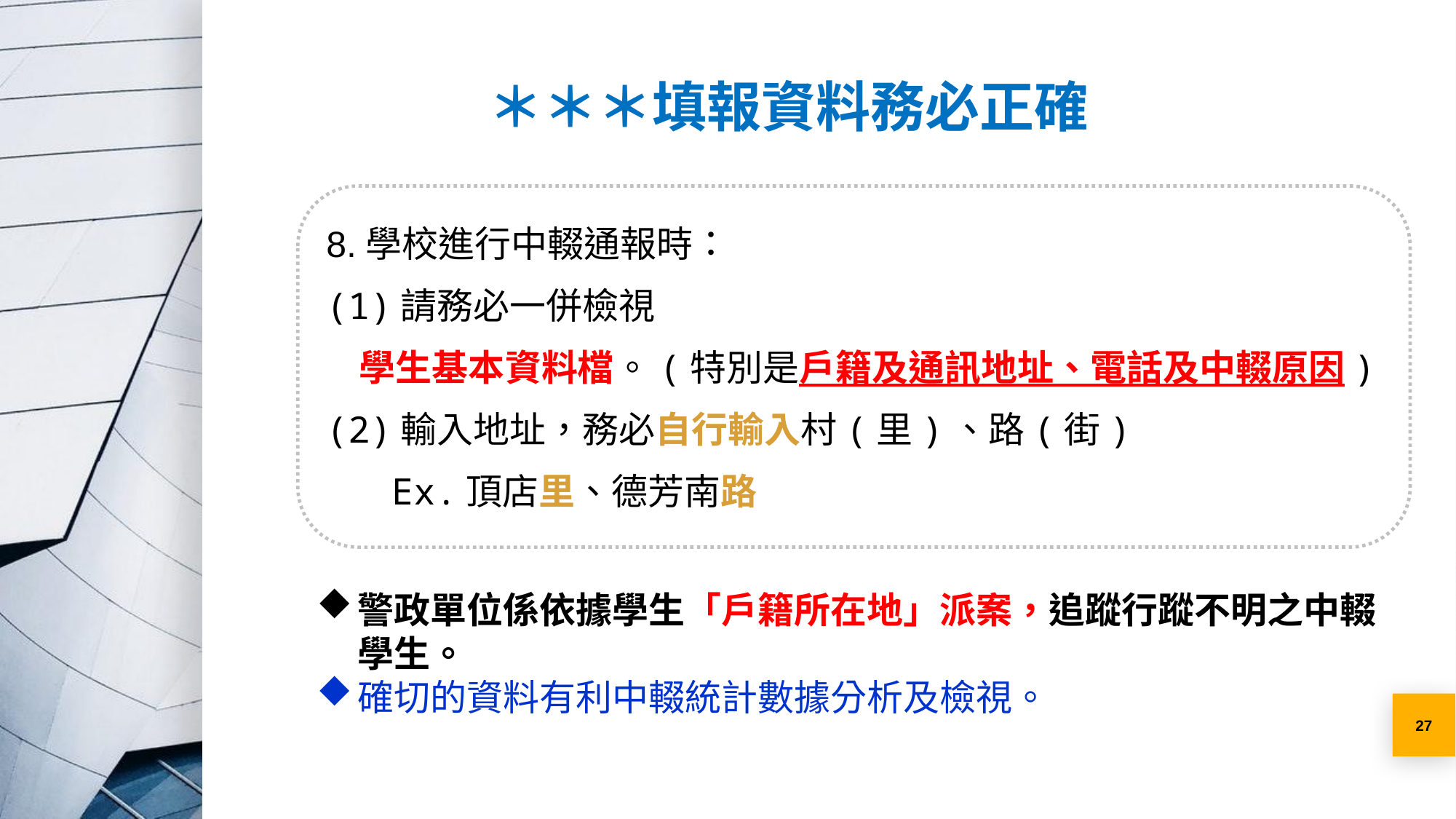

＊＊＊填報資料務必正確

8.學校進行中輟通報時：
(1)請務必一併檢視
   學生基本資料檔。(特別是戶籍及通訊地址、電話及中輟原因)
(2)輸入地址，務必自行輸入村(里)、路(街)
   Ex.頂店里、德芳南路

警政單位係依據學生「戶籍所在地」派案，追蹤行蹤不明之中輟學生。
確切的資料有利中輟統計數據分析及檢視。

27